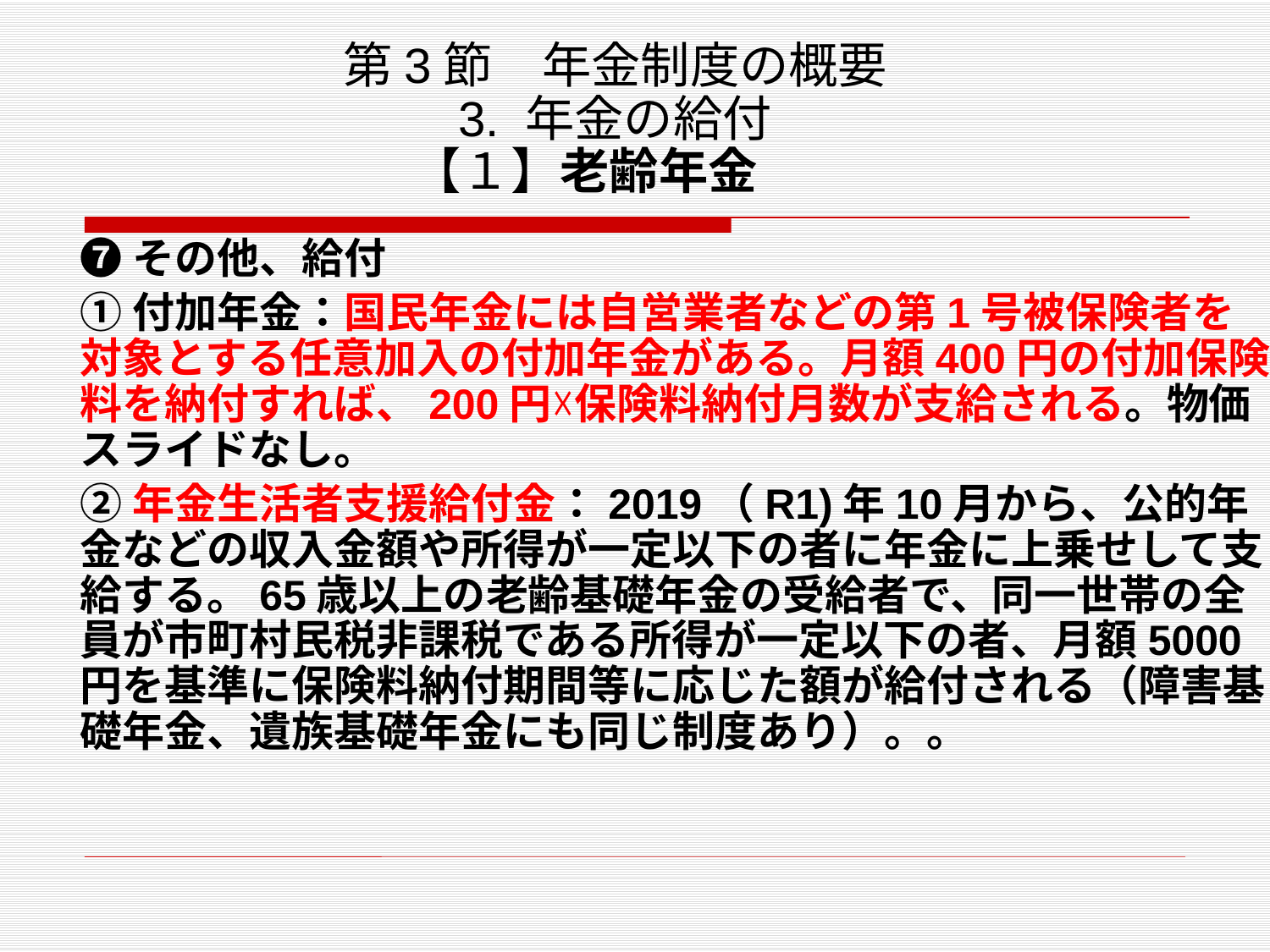

# 第3節　年金制度の概要 3. 年金の給付 【１】老齢年金
❼その他、給付
①付加年金：国民年金には自営業者などの第1号被保険者を対象とする任意加入の付加年金がある。月額400円の付加保険料を納付すれば、200円☓保険料納付月数が支給される。物価スライドなし。
②年金生活者支援給付金：2019（R1)年10月から、公的年金などの収入金額や所得が一定以下の者に年金に上乗せして支給する。65歳以上の老齢基礎年金の受給者で、同一世帯の全員が市町村民税非課税である所得が一定以下の者、月額5000円を基準に保険料納付期間等に応じた額が給付される（障害基礎年金、遺族基礎年金にも同じ制度あり）。。